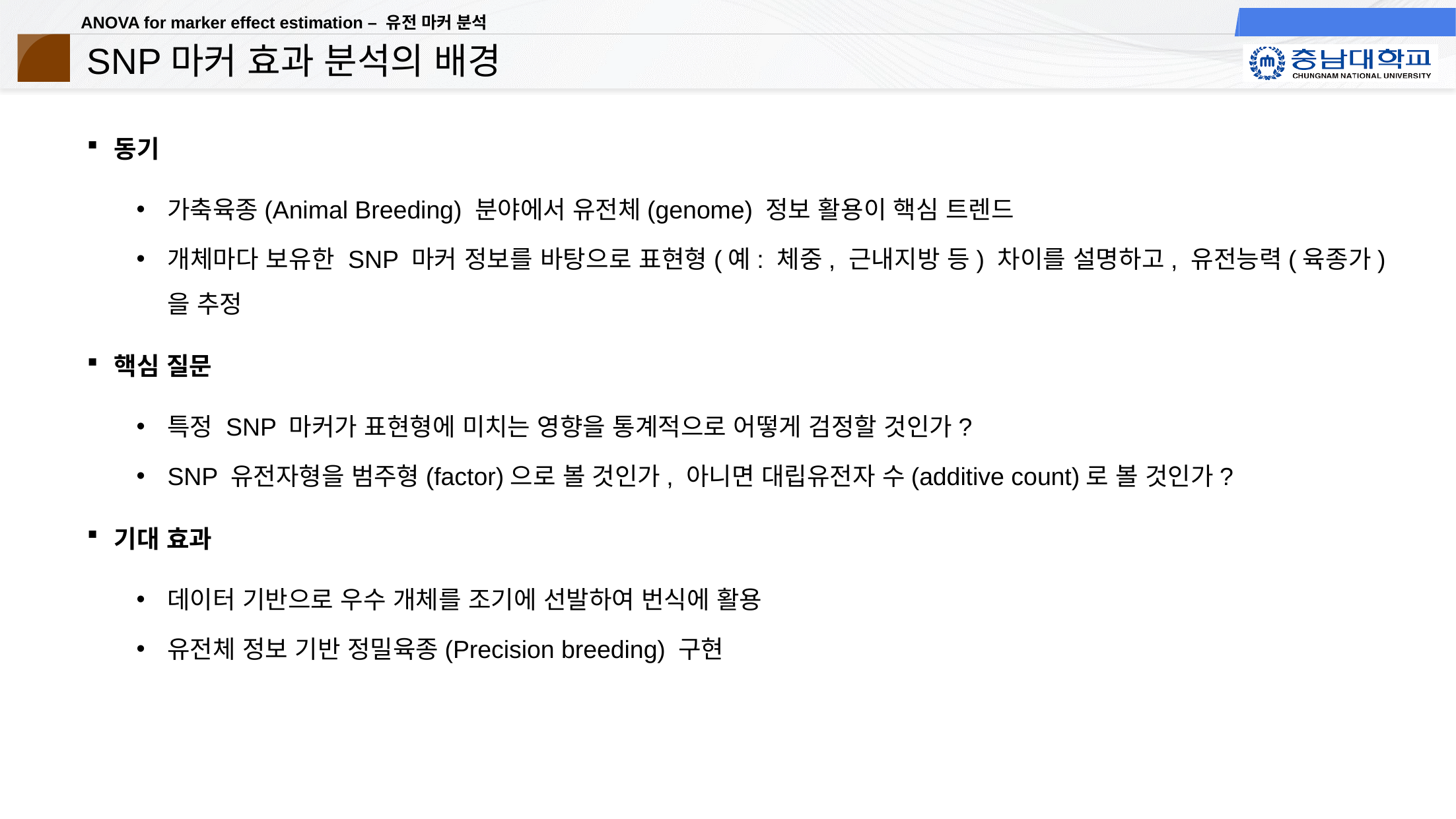

# SNP마커 효과 분석의 배경
동기
가축육종(Animal Breeding) 분야에서 유전체(genome) 정보 활용이 핵심 트렌드
개체마다 보유한 SNP 마커 정보를 바탕으로 표현형(예: 체중, 근내지방 등) 차이를 설명하고, 유전능력(육종가)을 추정
핵심 질문
특정 SNP 마커가 표현형에 미치는 영향을 통계적으로 어떻게 검정할 것인가?
SNP 유전자형을 범주형(factor)으로 볼 것인가, 아니면 대립유전자 수(additive count)로 볼 것인가?
기대 효과
데이터 기반으로 우수 개체를 조기에 선발하여 번식에 활용
유전체 정보 기반 정밀육종(Precision breeding) 구현